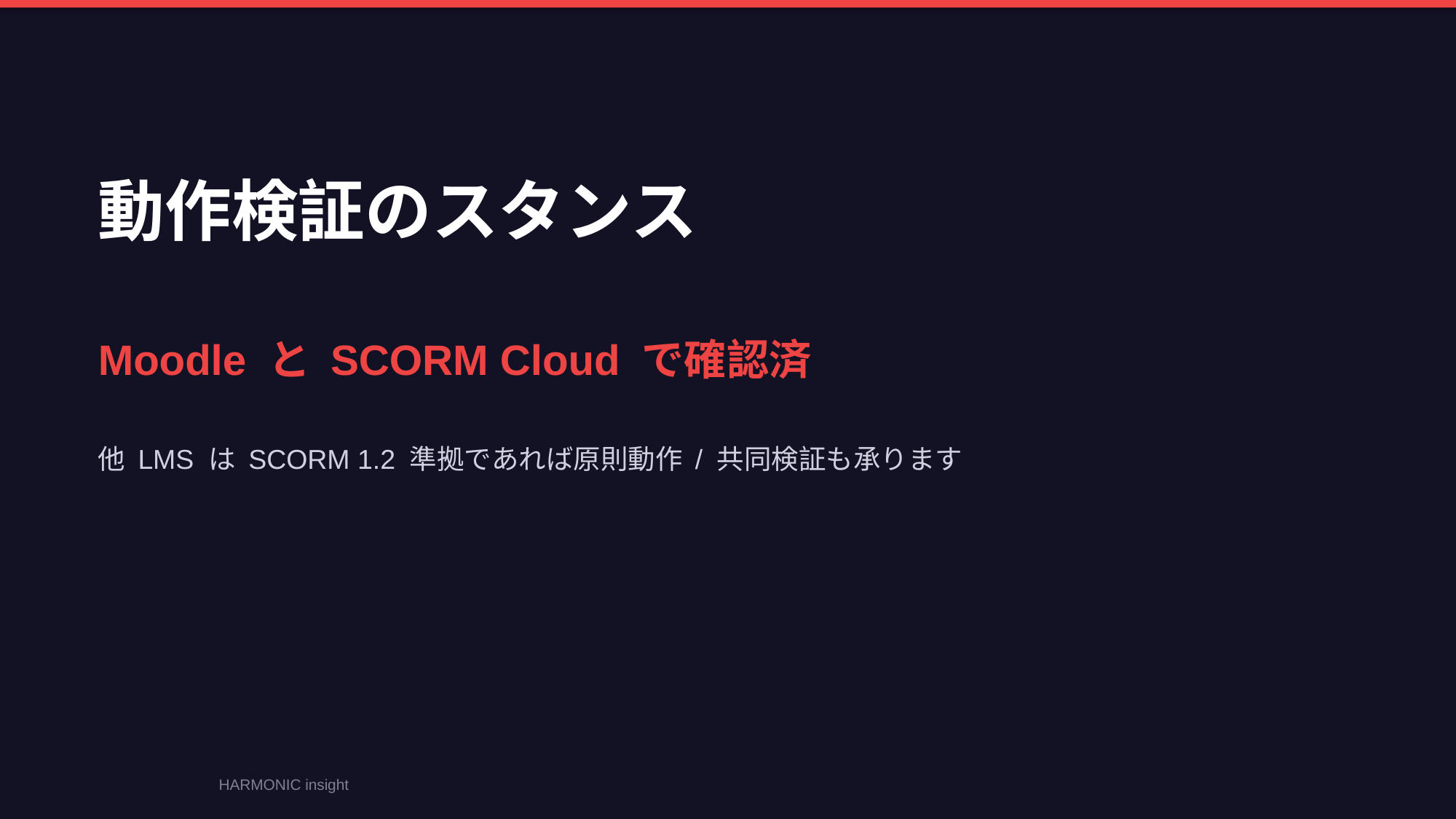

動作検証のスタンス
Moodle と SCORM Cloud で確認済
他 LMS は SCORM 1.2 準拠であれば原則動作 / 共同検証も承ります
HARMONIC insight